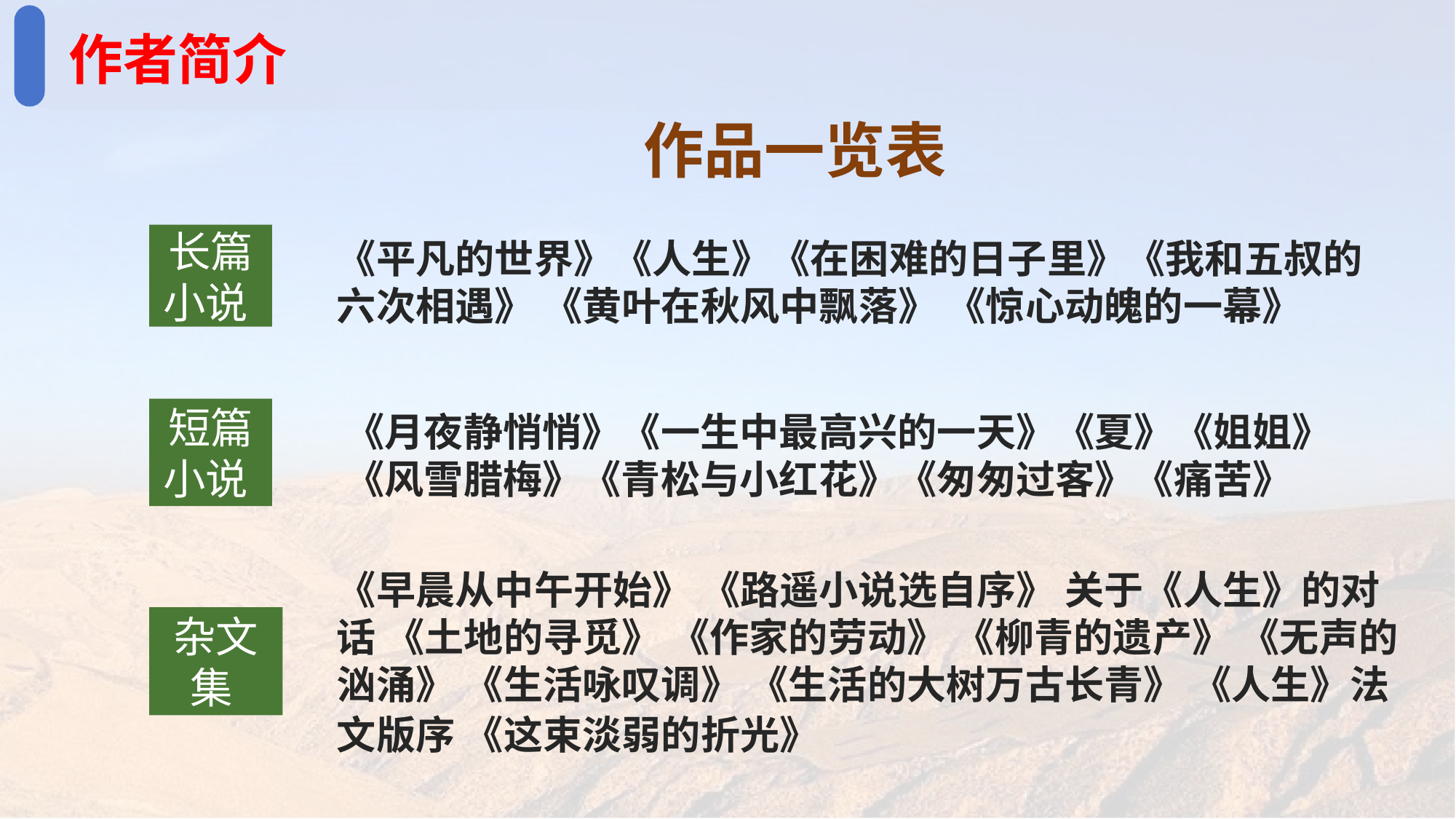

作者简介
作品一览表
长篇小说
《平凡的世界》《人生》《在困难的日子里》《我和五叔的六次相遇》 《黄叶在秋风中飘落》 《惊心动魄的一幕》
短篇小说
《月夜静悄悄》《一生中最高兴的一天》《夏》《姐姐》《风雪腊梅》《青松与小红花》《匆匆过客》《痛苦》
《早晨从中午开始》 《路遥小说选自序》 关于《人生》的对话 《土地的寻觅》 《作家的劳动》 《柳青的遗产》 《无声的汹涌》 《生活咏叹调》 《生活的大树万古长青》 《人生》法文版序 《这束淡弱的折光》
杂文集